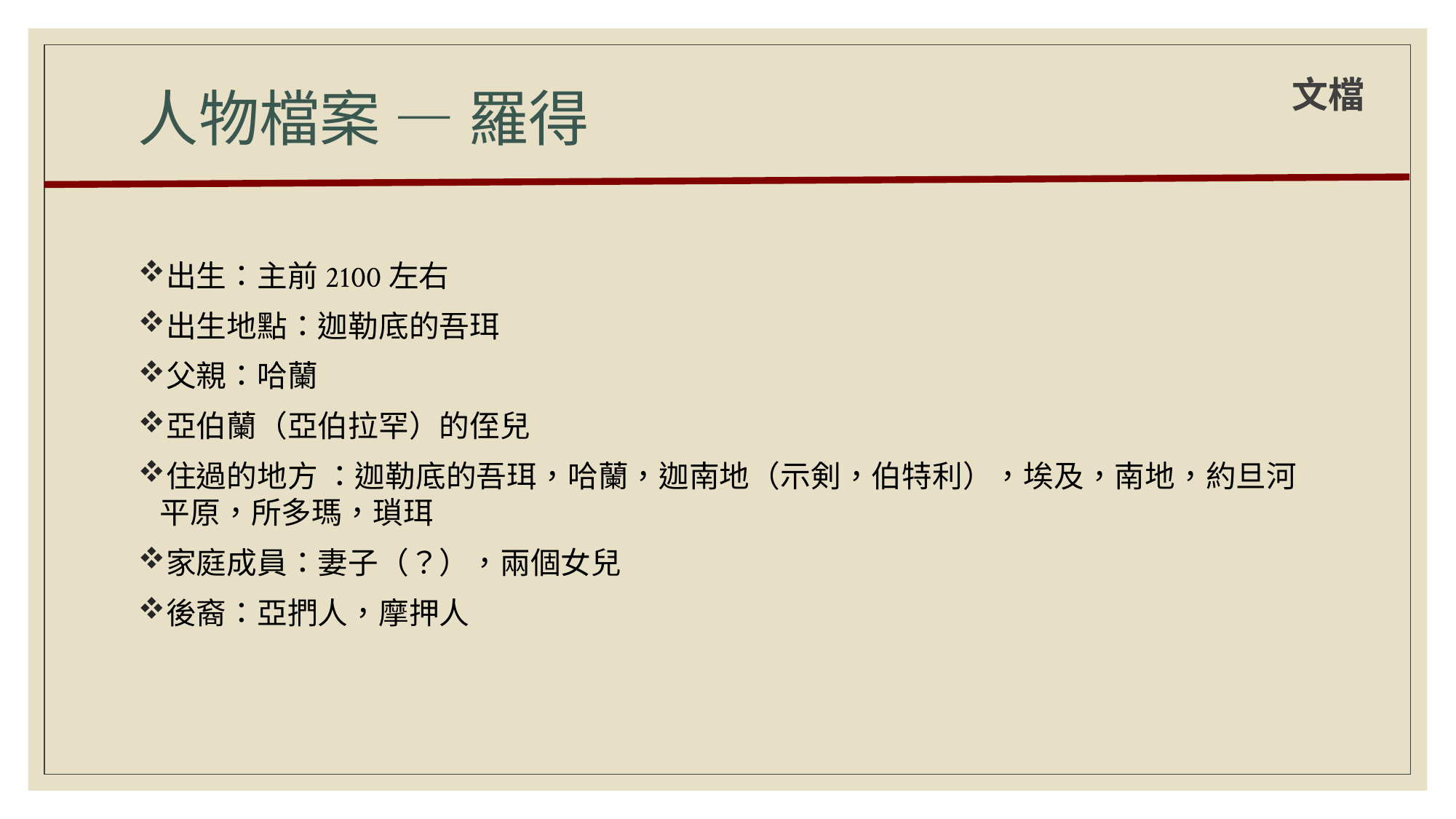

# 人物檔案 — 羅得
文檔
出生：主前2100左右
出生地點：迦勒底的吾珥
父親：哈蘭
亞伯蘭（亞伯拉罕）的侄兒
住過的地方 ：迦勒底的吾珥，哈蘭，迦南地（示剣，伯特利），埃及，南地，約旦河平原，所多瑪，瑣珥
家庭成員：妻子（？），兩個女兒
後裔：亞捫人，摩押人